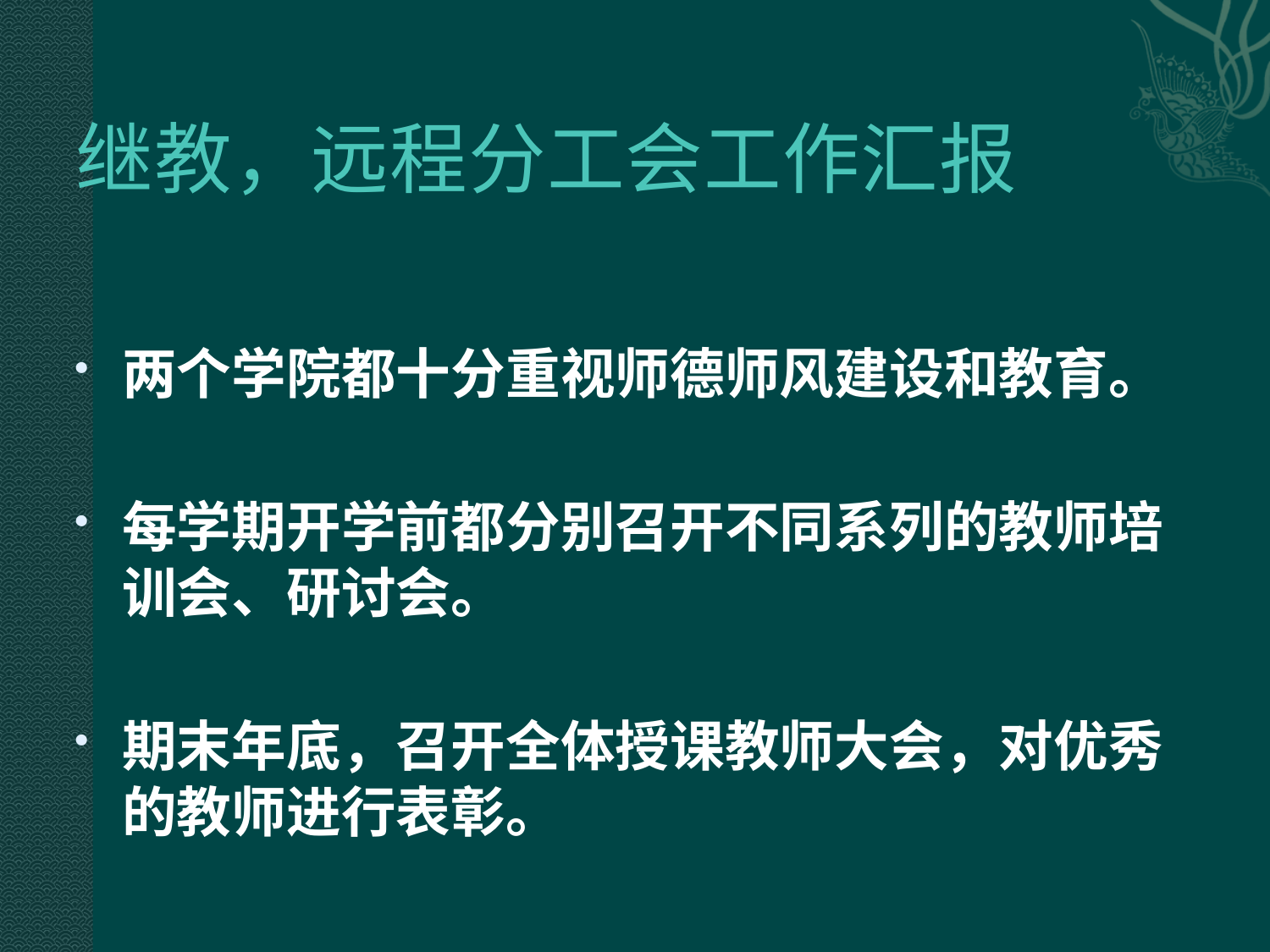

# 继教，远程分工会工作汇报

两个学院都十分重视师德师风建设和教育。

每学期开学前都分别召开不同系列的教师培训会、研讨会。

期末年底，召开全体授课教师大会，对优秀的教师进行表彰。